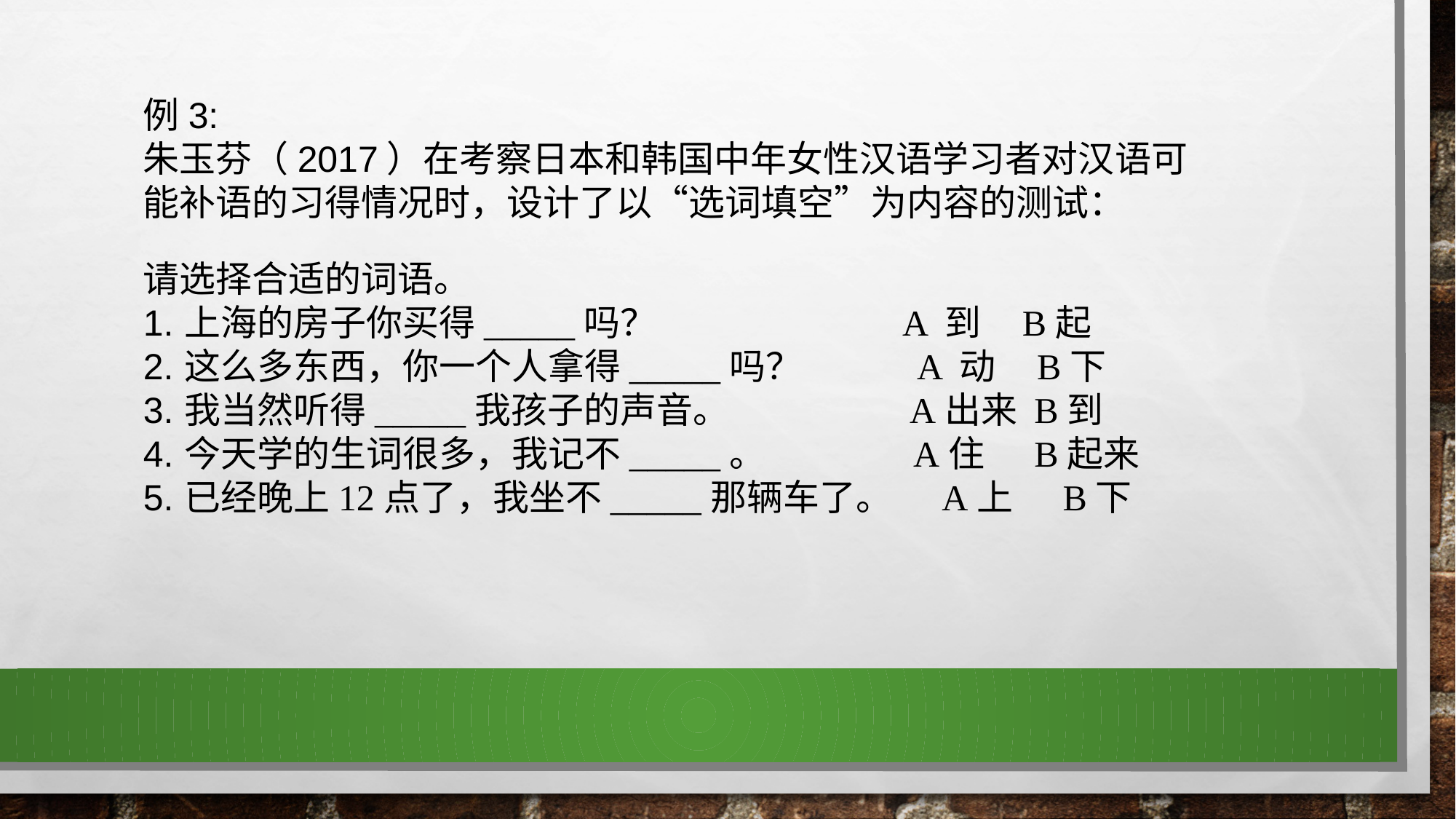

例3:
朱玉芬（2017）在考察日本和韩国中年女性汉语学习者对汉语可能补语的习得情况时，设计了以“选词填空”为内容的测试：

请选择合适的词语。
上海的房子你买得_____吗？                             A 到    B起
这么多东西，你一个人拿得_____吗？             A 动    B下
我当然听得_____我孩子的声音。                     A出来 B到
今天学的生词很多，我记不_____。                 A住     B起来
已经晚上12点了，我坐不_____那辆车了。     A上     B下